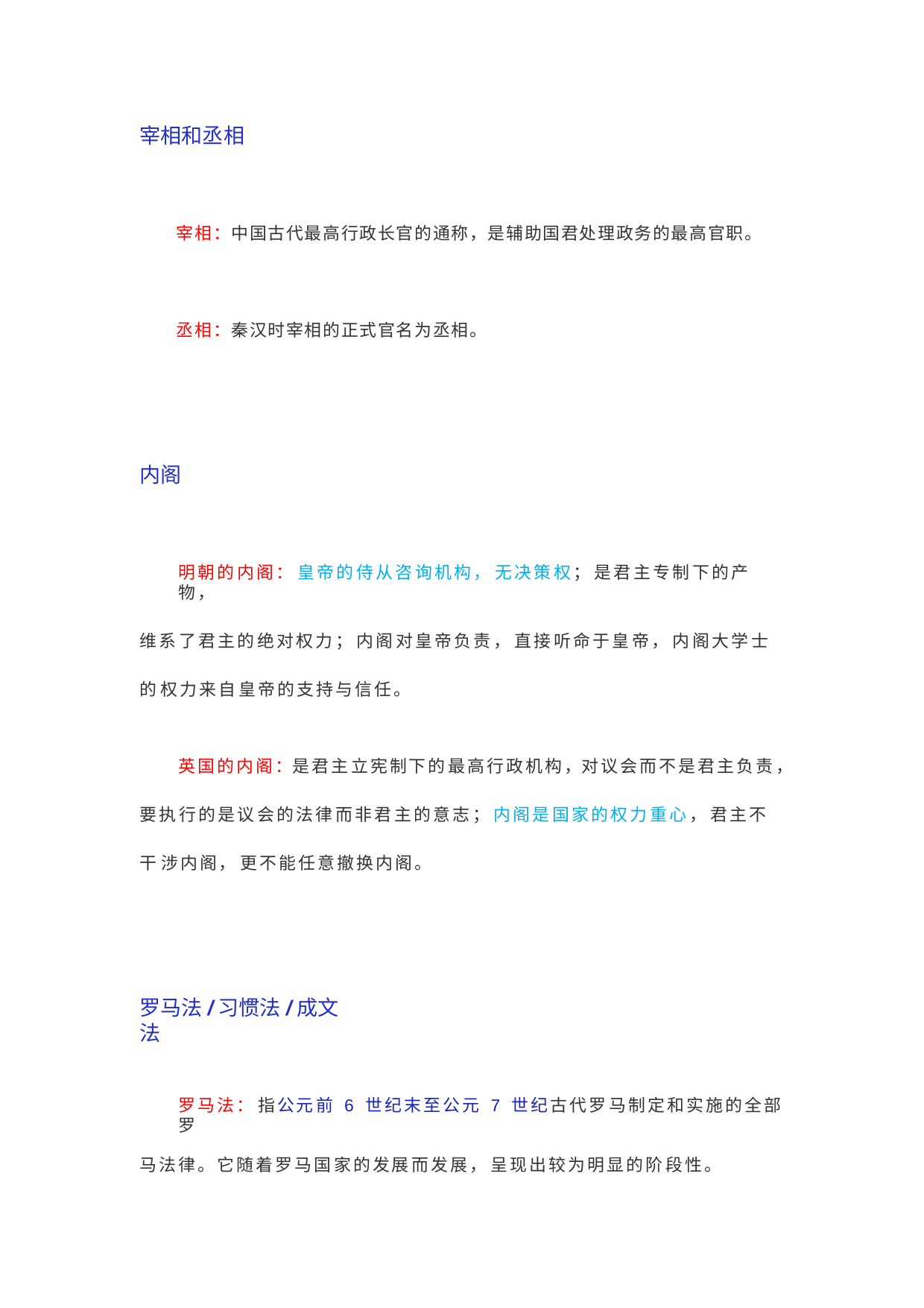

宰相和丞相
宰相：中国古代最高行政长官的通称，是辅助国君处理政务的最高官职。
丞相：秦汉时宰相的正式官名为丞相。
内阁
明朝的内阁： 皇帝的侍从咨询机构， 无决策权； 是君主专制下的产物，
维系了君主的绝对权力； 内阁对皇帝负责， 直接听命于皇帝， 内阁大学士的 权力来自皇帝的支持与信任。
英国的内阁：是君主立宪制下的最高行政机构，对议会而不是君主负责，
要执行的是议会的法律而非君主的意志； 内阁是国家的权力重心， 君主不干 涉内阁， 更不能任意撤换内阁。
罗马法/习惯法/成文法
罗马法： 指公元前 6 世纪末至公元 7 世纪古代罗马制定和实施的全部罗

马法律。它随着罗马国家的发展而发展， 呈现出较为明显的阶段性。